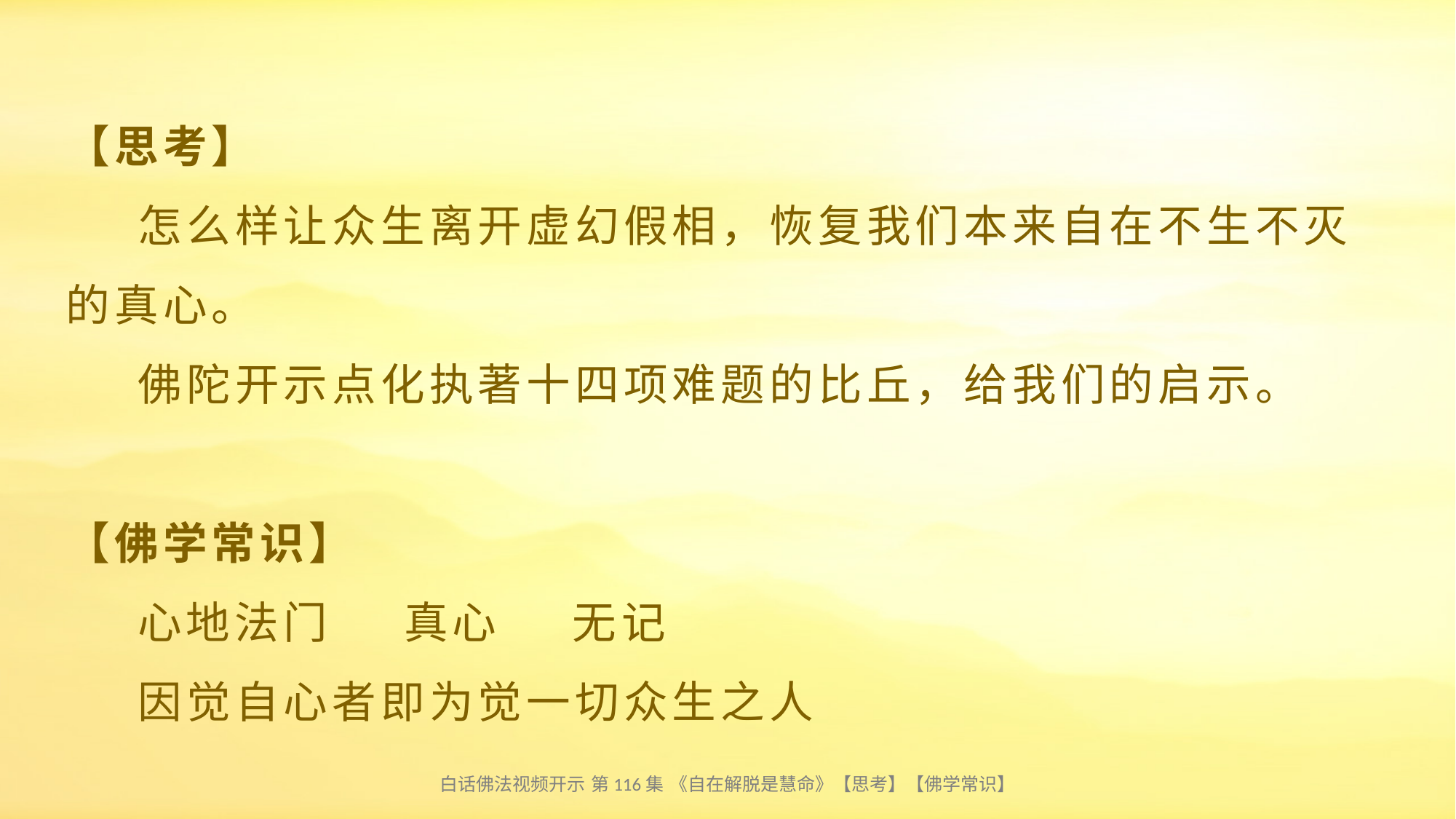

# 【思考】 怎么样让众生离开虚幻假相，恢复我们本来自在不生不灭的真心。 佛陀开示点化执著十四项难题的比丘，给我们的启示。 【佛学常识】 心地法门     真心     无记 因觉自心者即为觉一切众生之人
白话佛法视频开示 第116集 《自在解脱是慧命》【思考】【佛学常识】